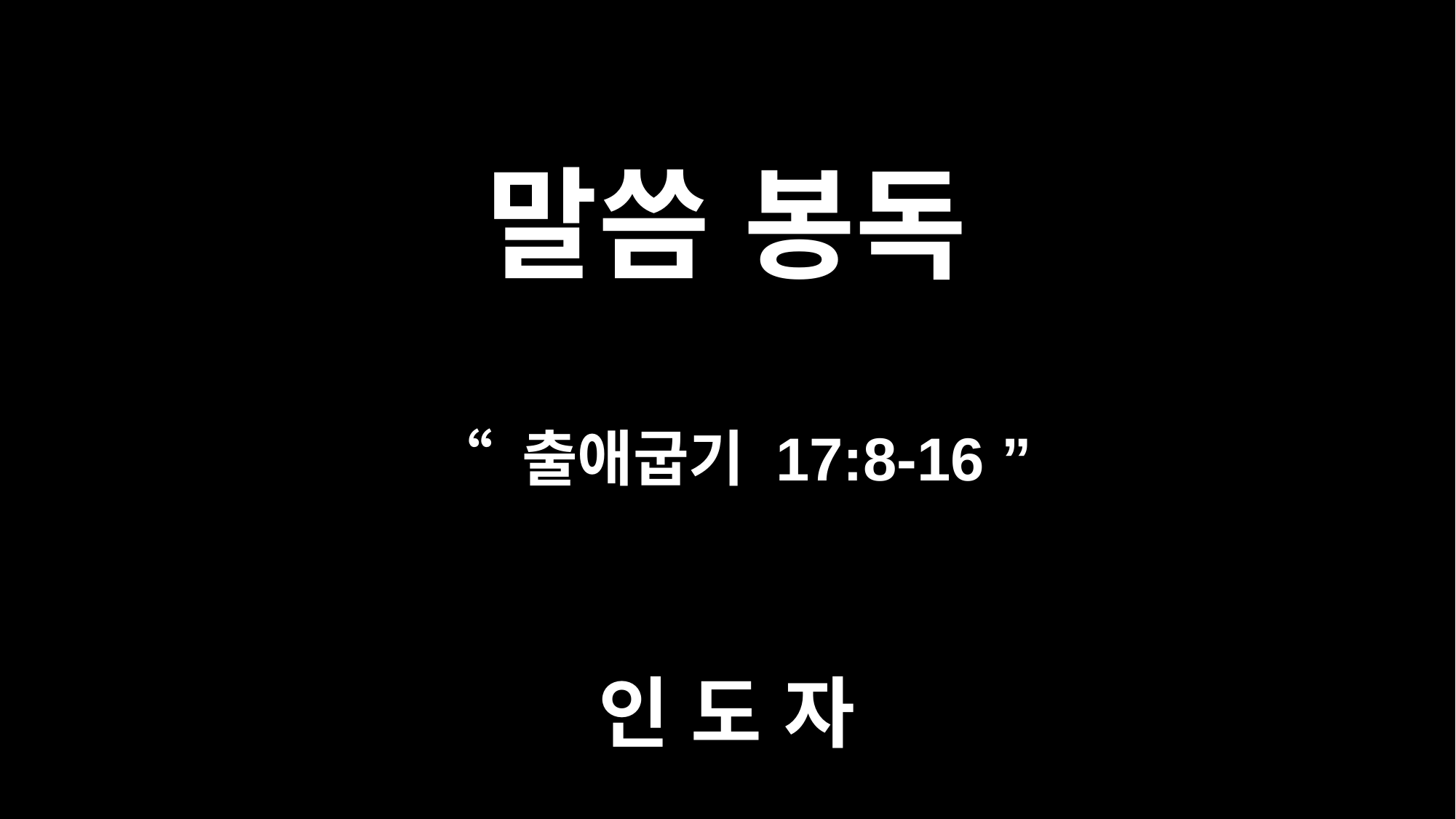

# 말씀 봉독
“ 출애굽기 17:8-16 ”
인 도 자